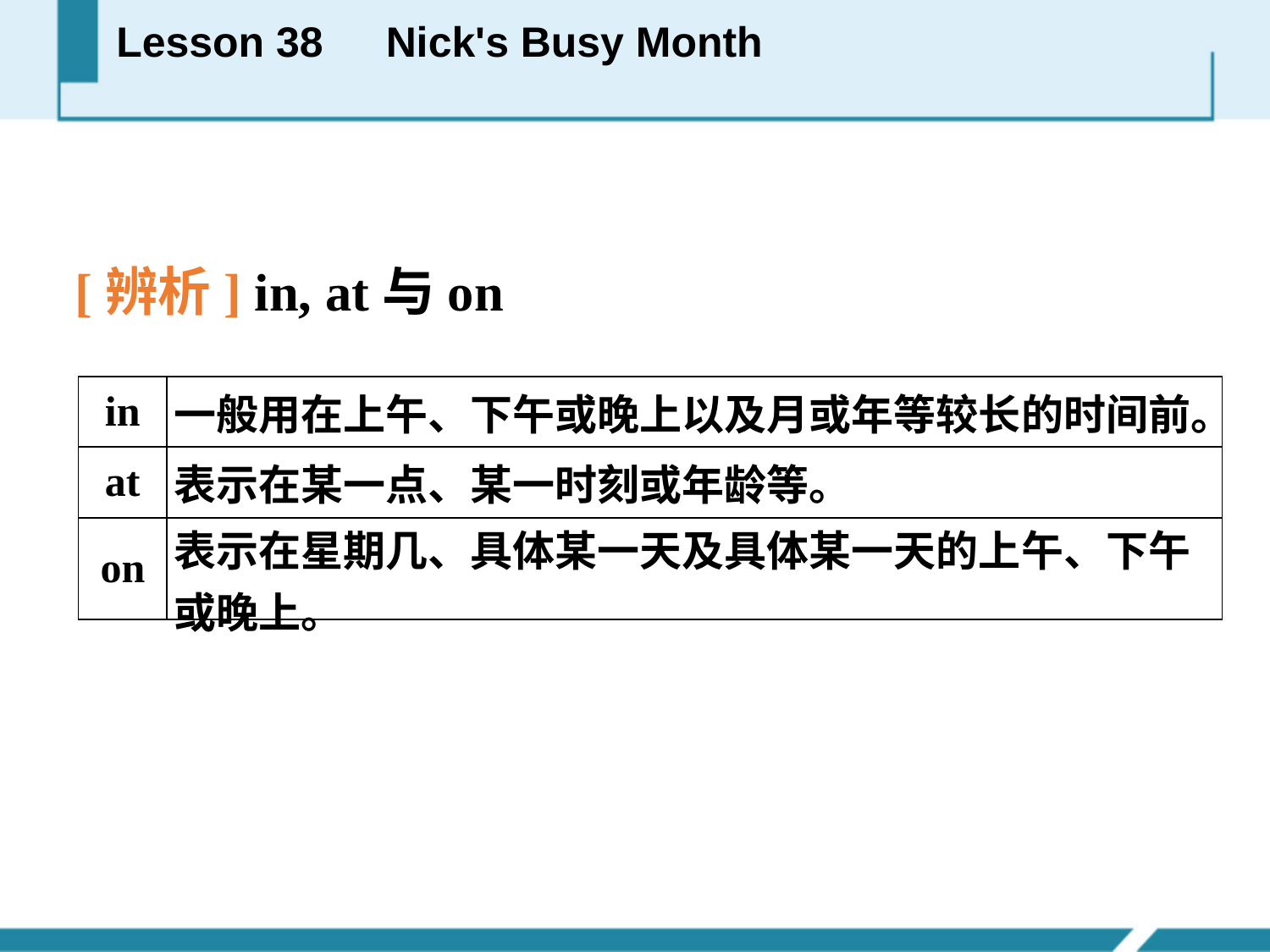

Lesson 38　Nick's Busy Month
[辨析] in, at与on
| in | 一般用在上午、下午或晚上以及月或年等较长的时间前。 |
| --- | --- |
| at | 表示在某一点、某一时刻或年龄等。 |
| on | 表示在星期几、具体某一天及具体某一天的上午、下午或晚上。 |